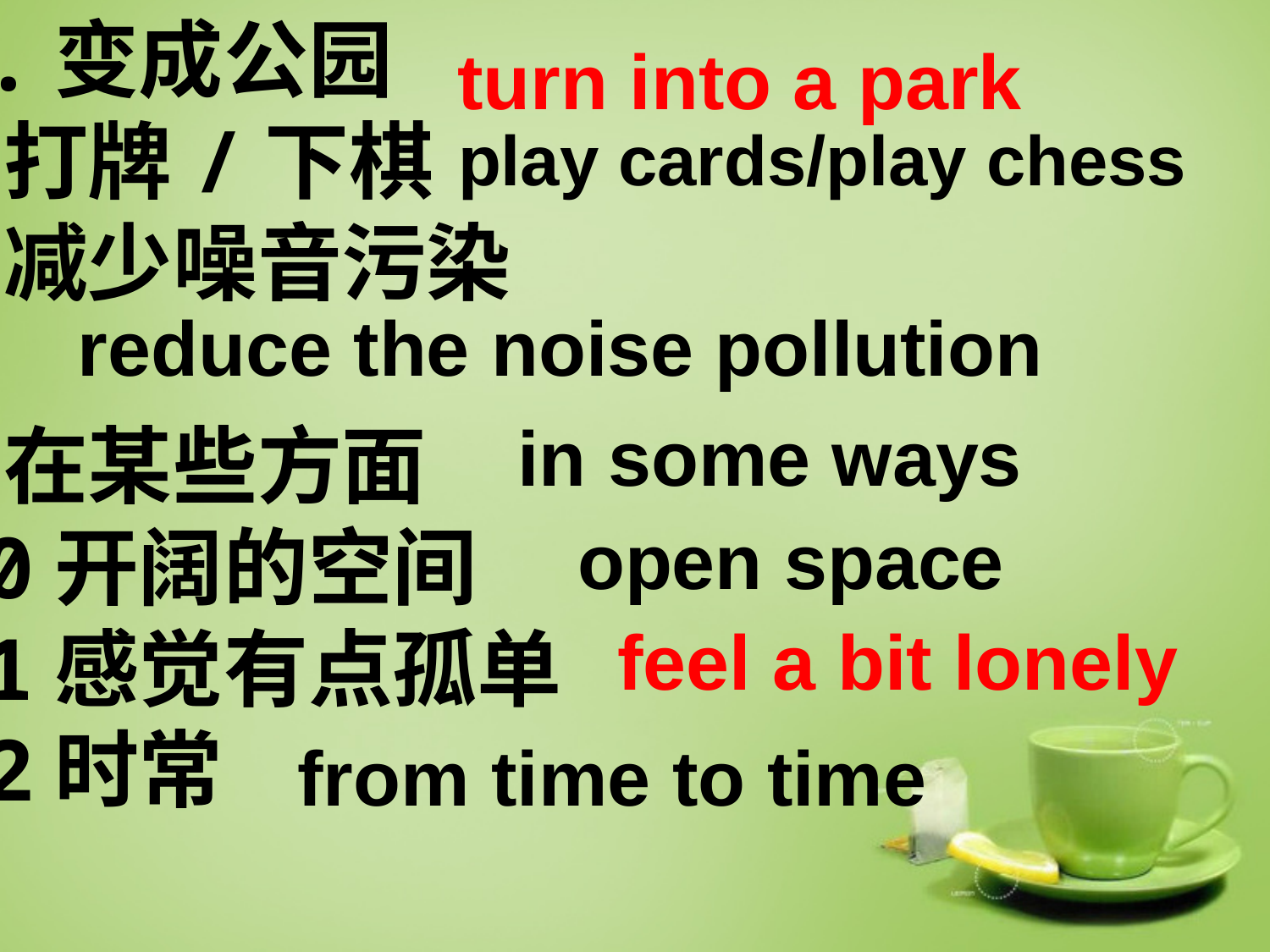

6.变成公园
7打牌/下棋
8减少噪音污染

9在某些方面
10开阔的空间
11感觉有点孤单
12时常

turn into a park
play cards/play chess
reduce the noise pollution
in some ways
open space
feel a bit lonely
from time to time